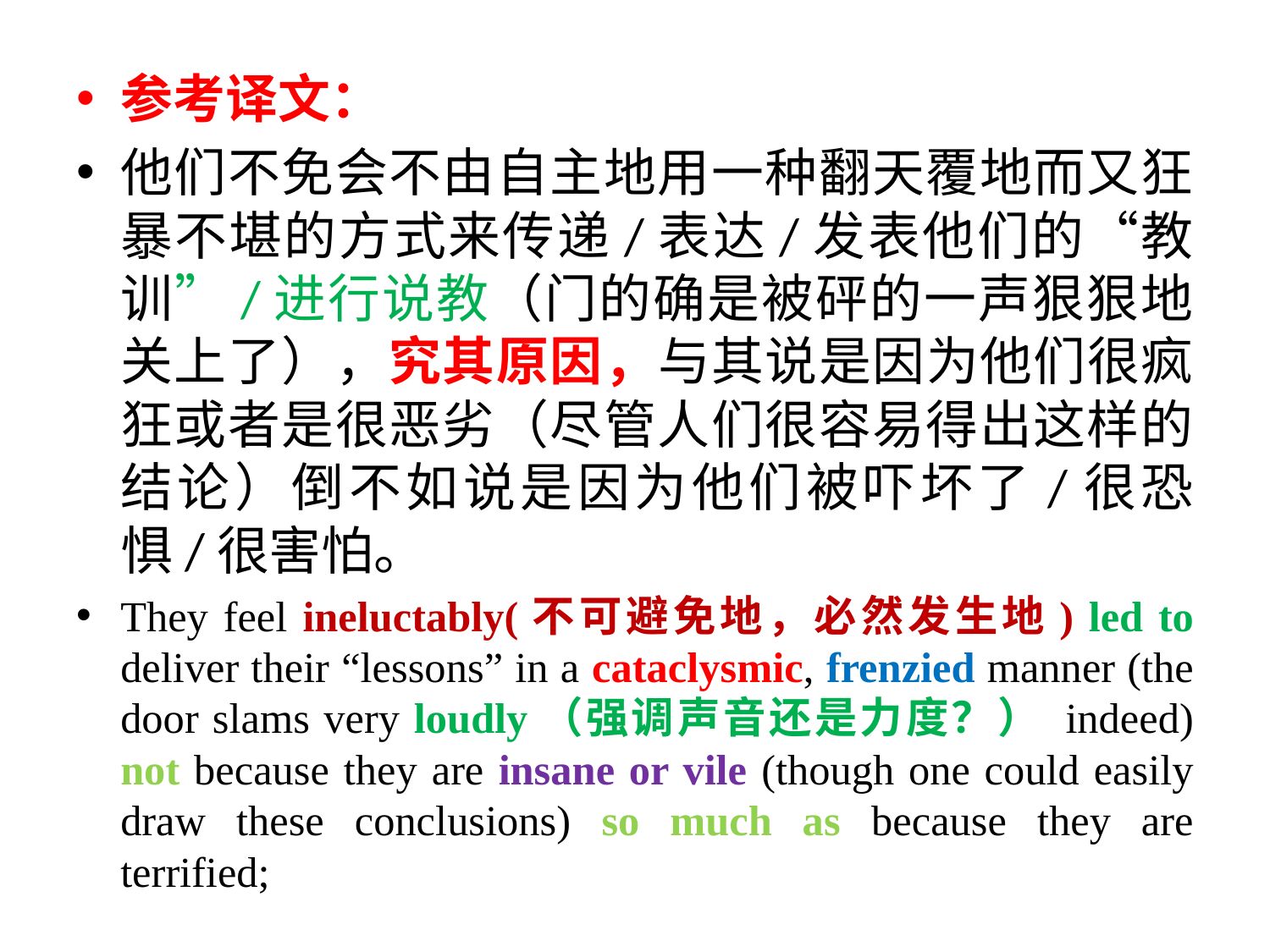

参考译文：
他们不免会不由自主地用一种翻天覆地而又狂暴不堪的方式来传递/表达/发表他们的“教训”/进行说教（门的确是被砰的一声狠狠地关上了），究其原因，与其说是因为他们很疯狂或者是很恶劣（尽管人们很容易得出这样的结论）倒不如说是因为他们被吓坏了/很恐惧/很害怕。
They feel ineluctably(不可避免地，必然发生地) led to deliver their “lessons” in a cataclysmic, frenzied manner (the door slams very loudly（强调声音还是力度？） indeed) not because they are insane or vile (though one could easily draw these conclusions) so much as because they are terrified;